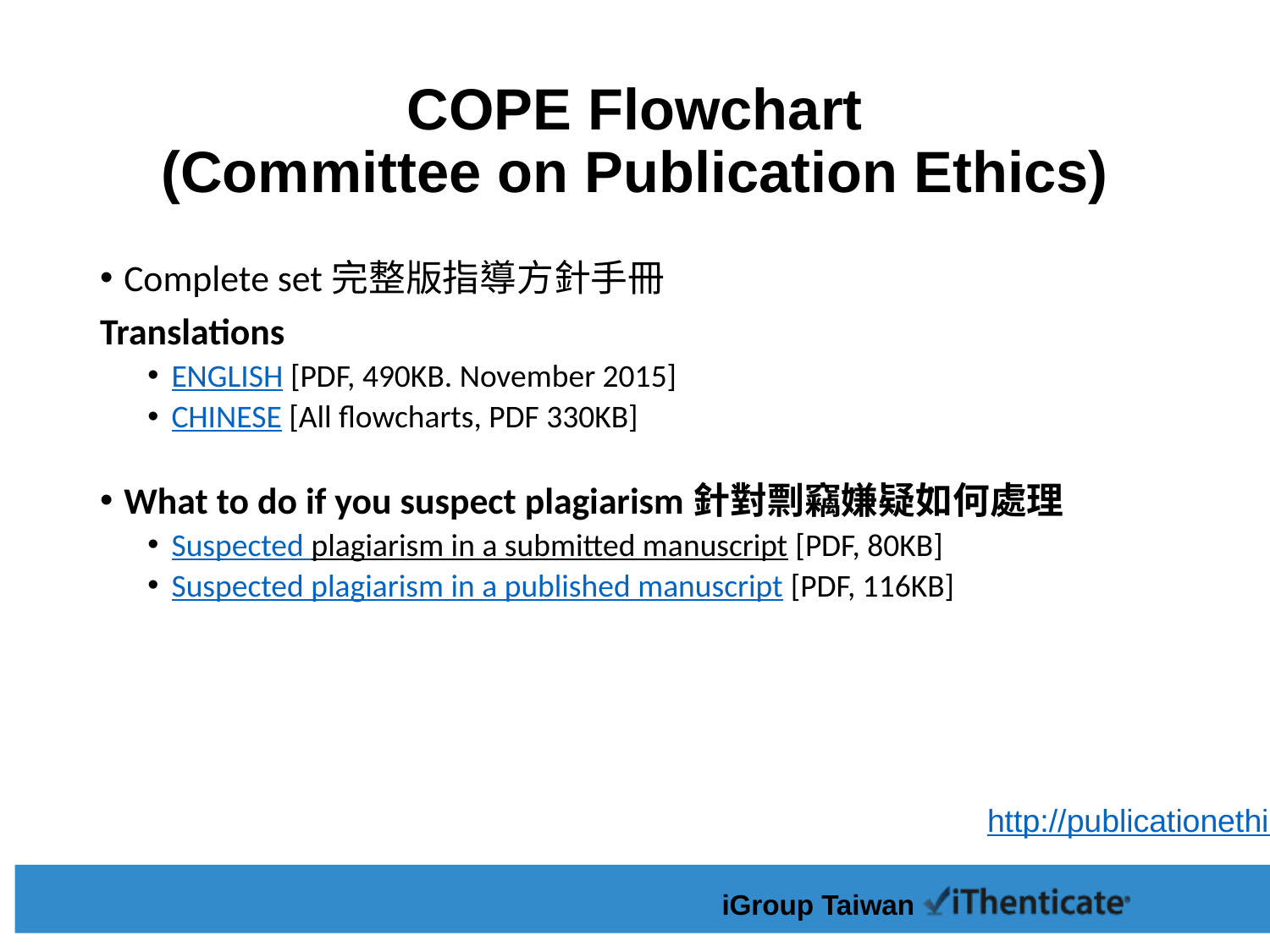

# COPE Flowchart (Committee on Publication Ethics)
Complete set完整版指導方針手冊
Translations
ENGLISH [PDF, 490KB. November 2015]
CHINESE [All flowcharts, PDF 330KB]
What to do if you suspect plagiarism針對剽竊嫌疑如何處理
Suspected plagiarism in a submitted manuscript [PDF, 80KB]
Suspected plagiarism in a published manuscript [PDF, 116KB]

http://publicationethics.org/